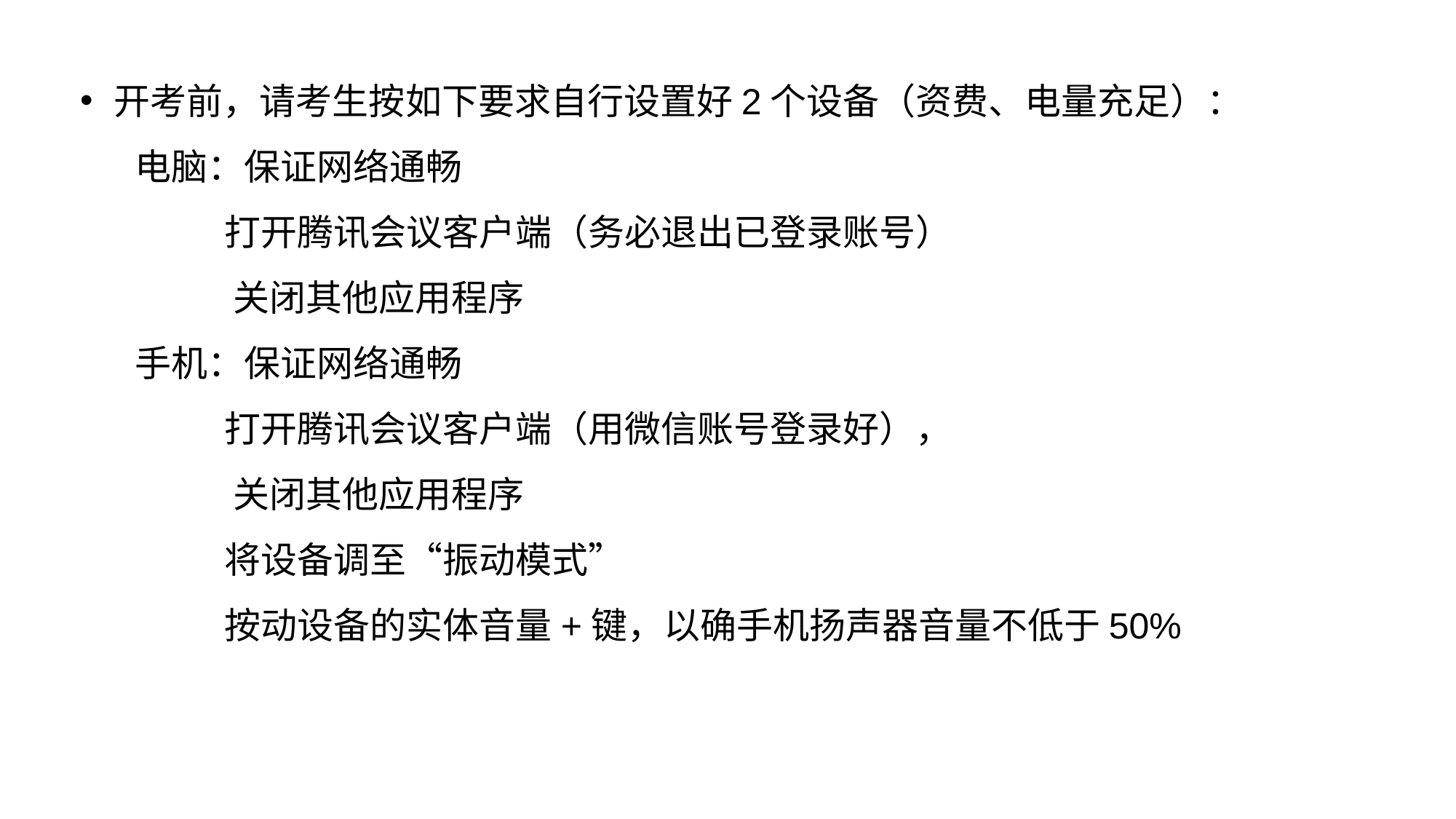

开考前，请考生按如下要求自行设置好2个设备（资费、电量充足）：
电脑：保证网络通畅
           打开腾讯会议客户端（务必退出已登录账号）
           关闭其他应用程序
手机：保证网络通畅
           打开腾讯会议客户端（用微信账号登录好），
           关闭其他应用程序
           将设备调至“振动模式”
           按动设备的实体音量+键，以确手机扬声器音量不低于50%